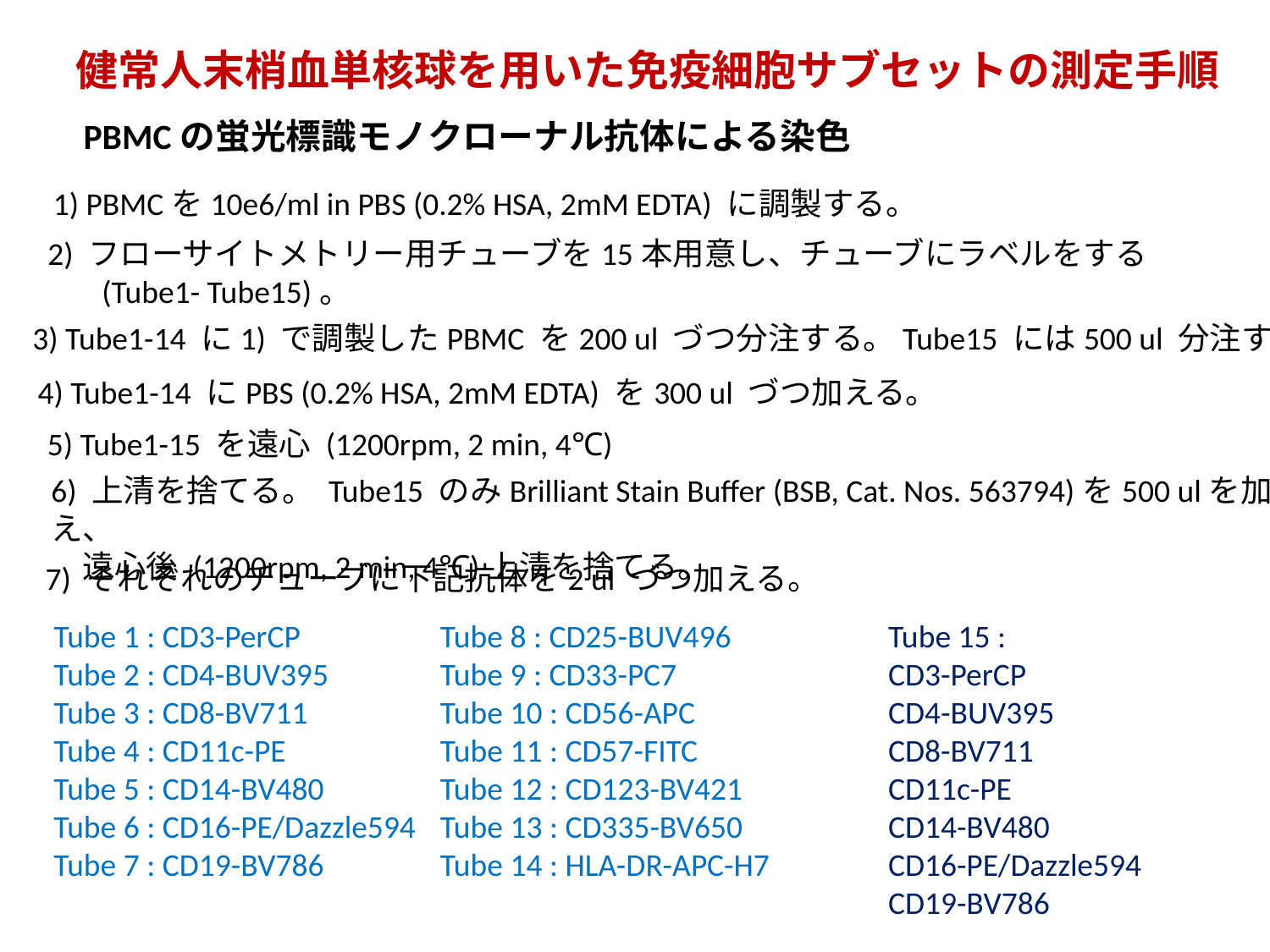

健常人末梢血単核球を用いた免疫細胞サブセットの測定手順
PBMCの蛍光標識モノクローナル抗体による染色
1) PBMCを10e6/ml in PBS (0.2% HSA, 2mM EDTA) に調製する。
2) フローサイトメトリー用チューブを15本用意し、チューブにラベルをする
 　(Tube1- Tube15)。
3) Tube1-14 に1) で調製したPBMC を200 ul づつ分注する。Tube15 には500 ul 分注する。
4) Tube1-14 にPBS (0.2% HSA, 2mM EDTA) を300 ul づつ加える。
5) Tube1-15 を遠心 (1200rpm, 2 min, 4℃)
6) 上清を捨てる。 Tube15 のみBrilliant Stain Buffer (BSB, Cat. Nos. 563794)を500 ulを加え、
　遠心後 (1200rpm, 2 min, 4℃)上清を捨てる。
7) それぞれのチューブに下記抗体を2 ul づつ加える。
Tube 1 : CD3-PerCP
Tube 2 : CD4-BUV395
Tube 3 : CD8-BV711
Tube 4 : CD11c-PE
Tube 5 : CD14-BV480
Tube 6 : CD16-PE/Dazzle594
Tube 7 : CD19-BV786
Tube 8 : CD25-BUV496
Tube 9 : CD33-PC7
Tube 10 : CD56-APC
Tube 11 : CD57-FITC
Tube 12 : CD123-BV421
Tube 13 : CD335-BV650
Tube 14 : HLA-DR-APC-H7
Tube 15 :
CD3-PerCP
CD4-BUV395
CD8-BV711
CD11c-PE
CD14-BV480
CD16-PE/Dazzle594
CD19-BV786